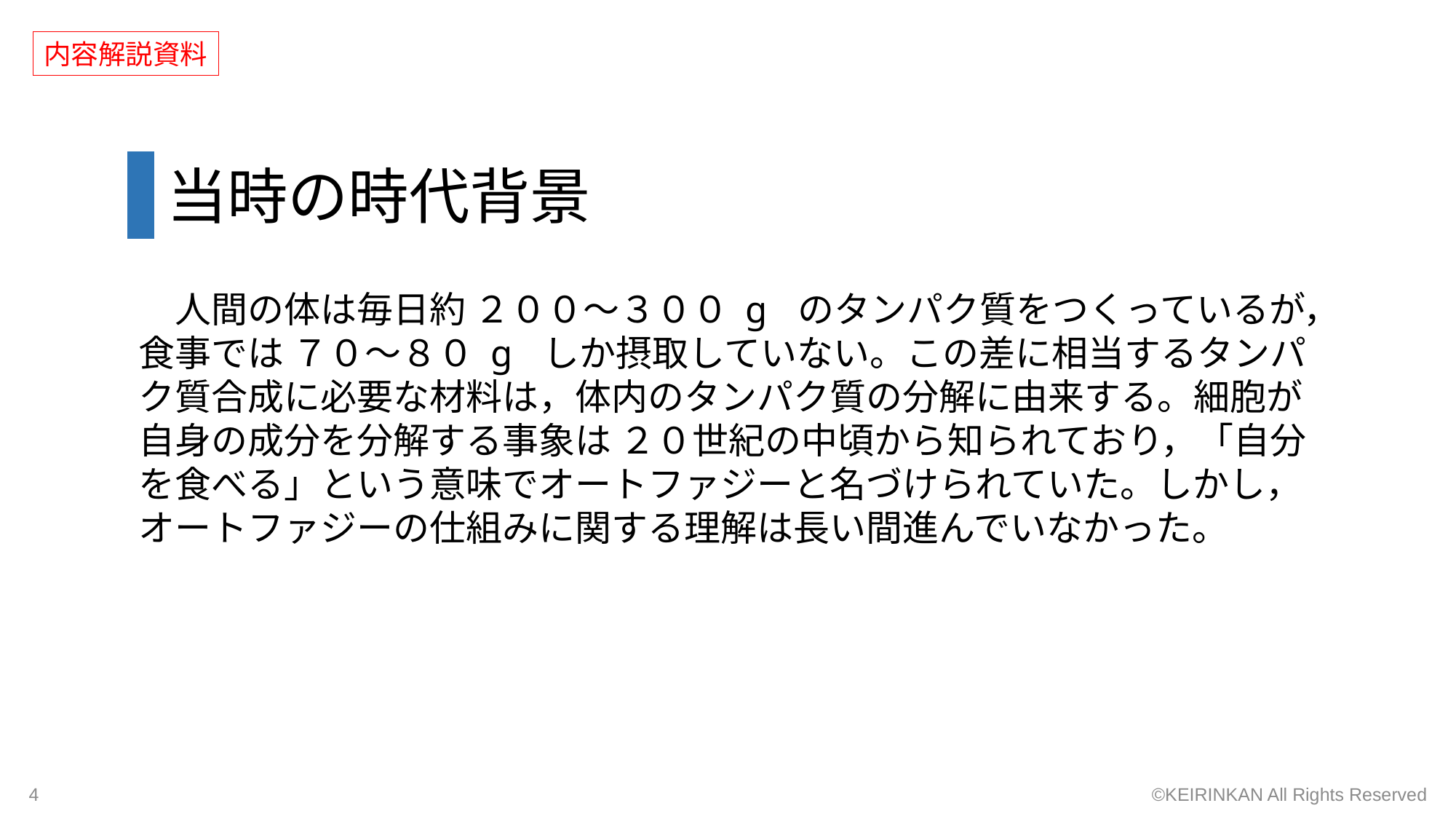

内容解説資料

 当時の時代背景
　人間の体は毎日約 ２００～３００ g のタンパク質をつくっているが，食事では ７０～８０ g しか摂取していない。この差に相当するタンパク質合成に必要な材料は，体内のタンパク質の分解に由来する。細胞が自身の成分を分解する事象は ２０世紀の中頃から知られており，「自分を食べる」という意味でオートファジーと名づけられていた。しかし，オートファジーの仕組みに関する理解は長い間進んでいなかった。
4
©KEIRINKAN All Rights Reserved